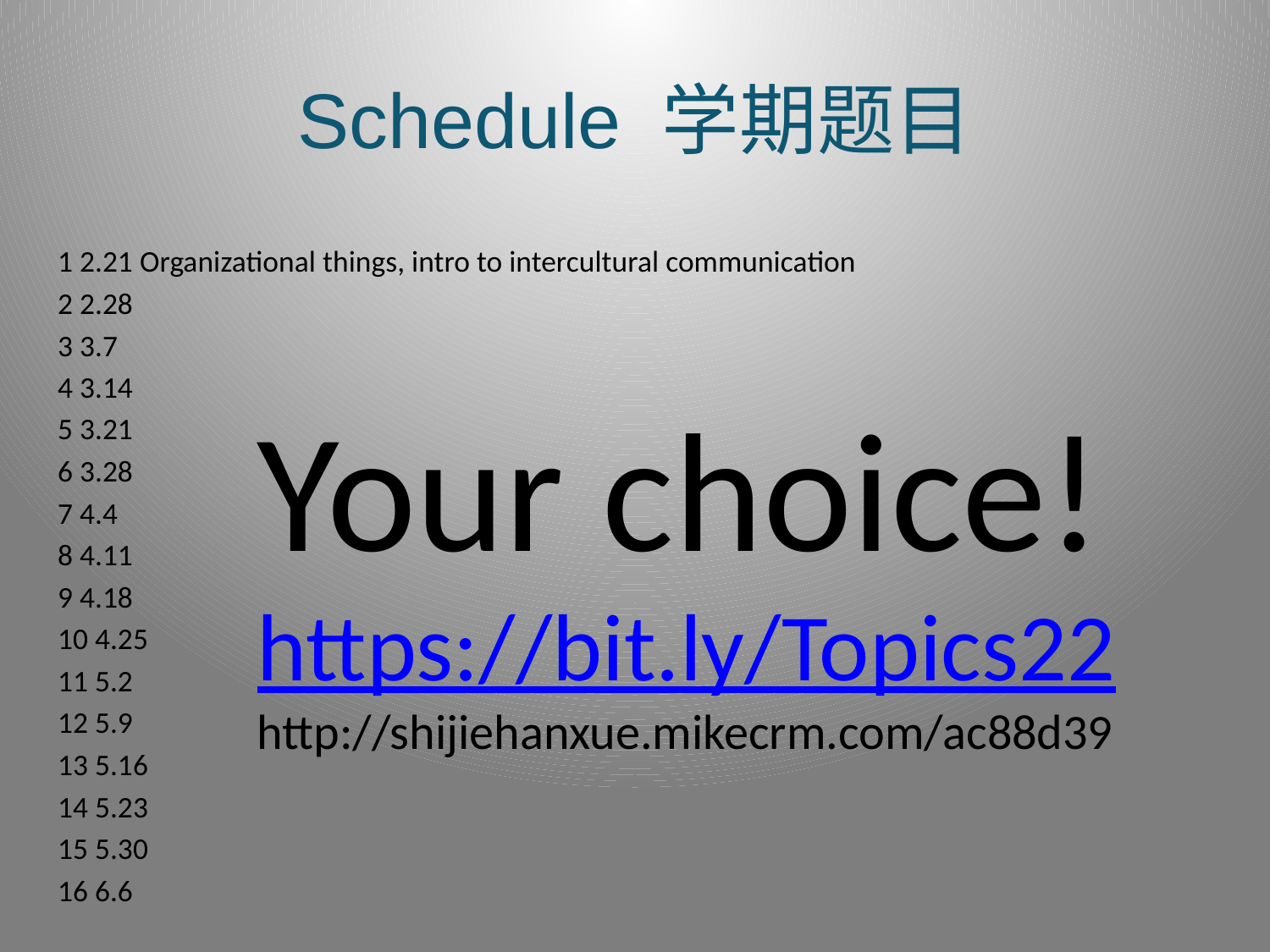

# Schedule 学期题目
1 2.21 Organizational things, intro to intercultural communication
2 2.28
3 3.7
4 3.14
5 3.21
6 3.28
7 4.4
8 4.11
9 4.18
10 4.25
11 5.2
12 5.9
13 5.16
14 5.23
15 5.30
16 6.6
Your choice!
https://bit.ly/Topics22
http://shijiehanxue.mikecrm.com/ac88d39